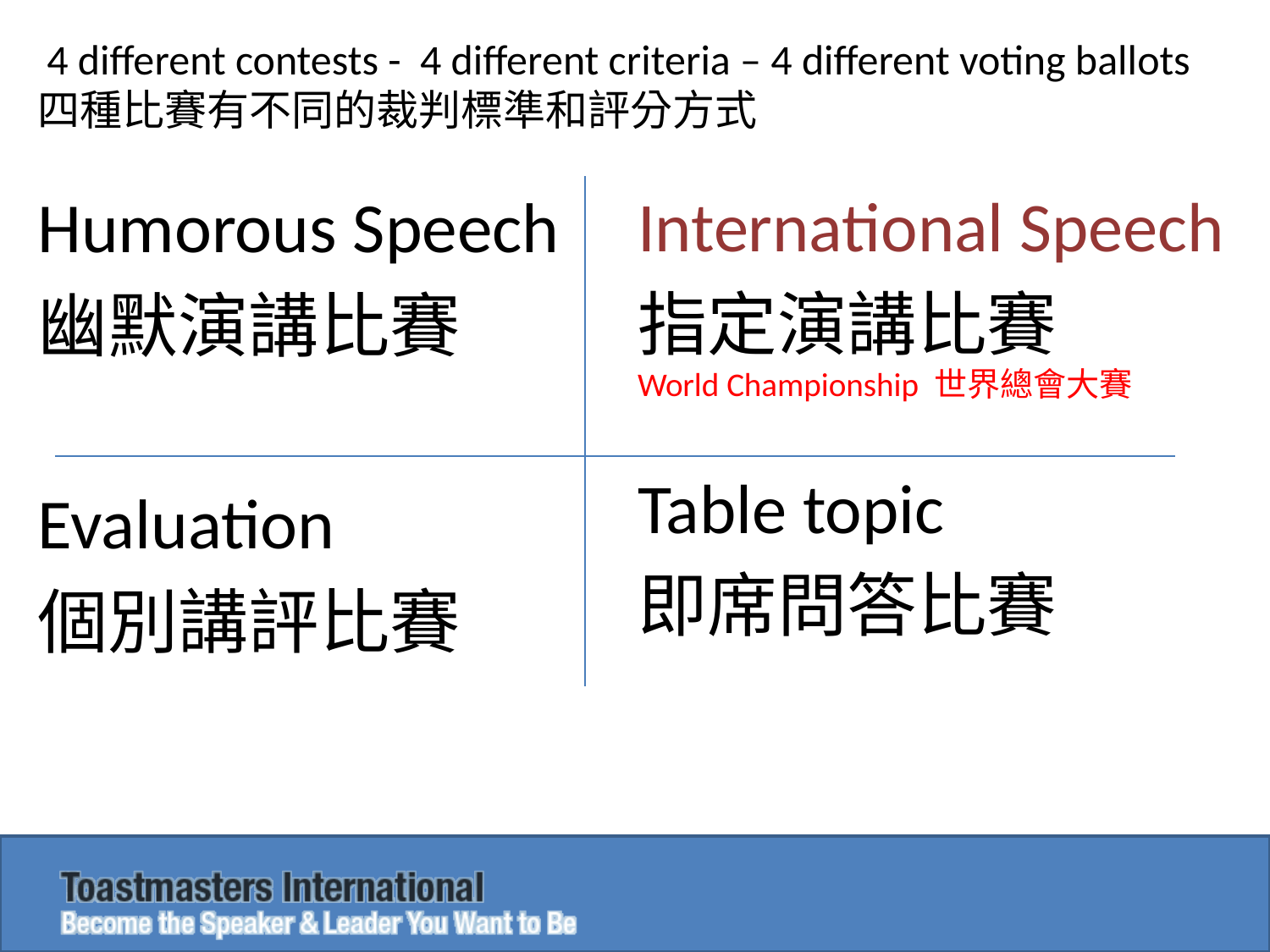

4 different contests -  4 different criteria – 4 different voting ballots
四種比賽有不同的裁判標準和評分方式

Humorous Speech
幽默演講比賽

Evaluation
個別講評比賽
International Speech
指定演講比賽
World Championship 世界總會大賽

Table topic
即席問答比賽